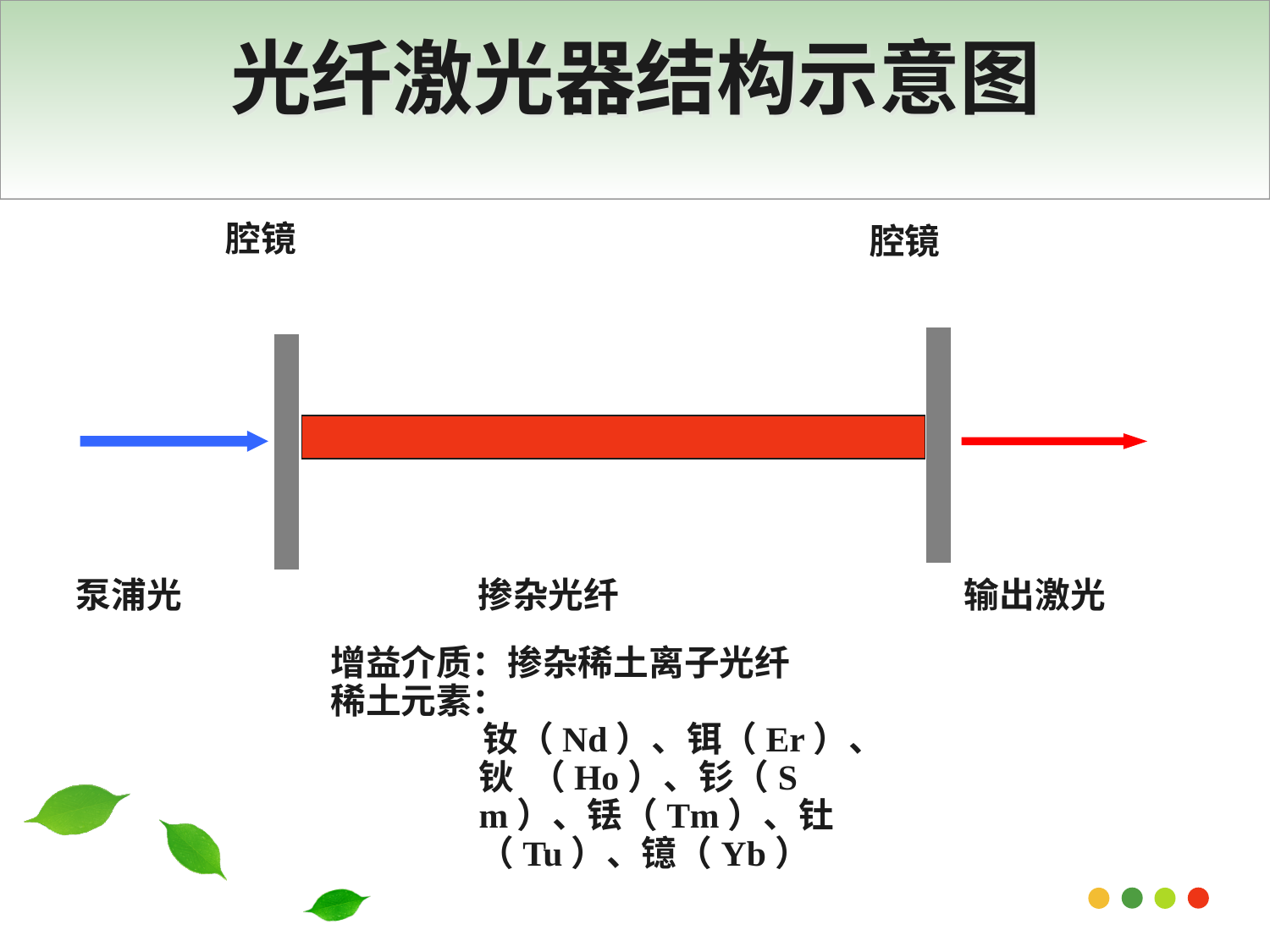

# 光纤激光器结构示意图
腔镜
腔镜

泵浦光
掺杂光纤
输出激光
增益介质：掺杂稀土离子光纤
稀土元素：
          钕（Nd）、铒（Er）、钬  （Ho）、钐（Sm）、铥（Tm）、钍（Tu）、镱（Yb）